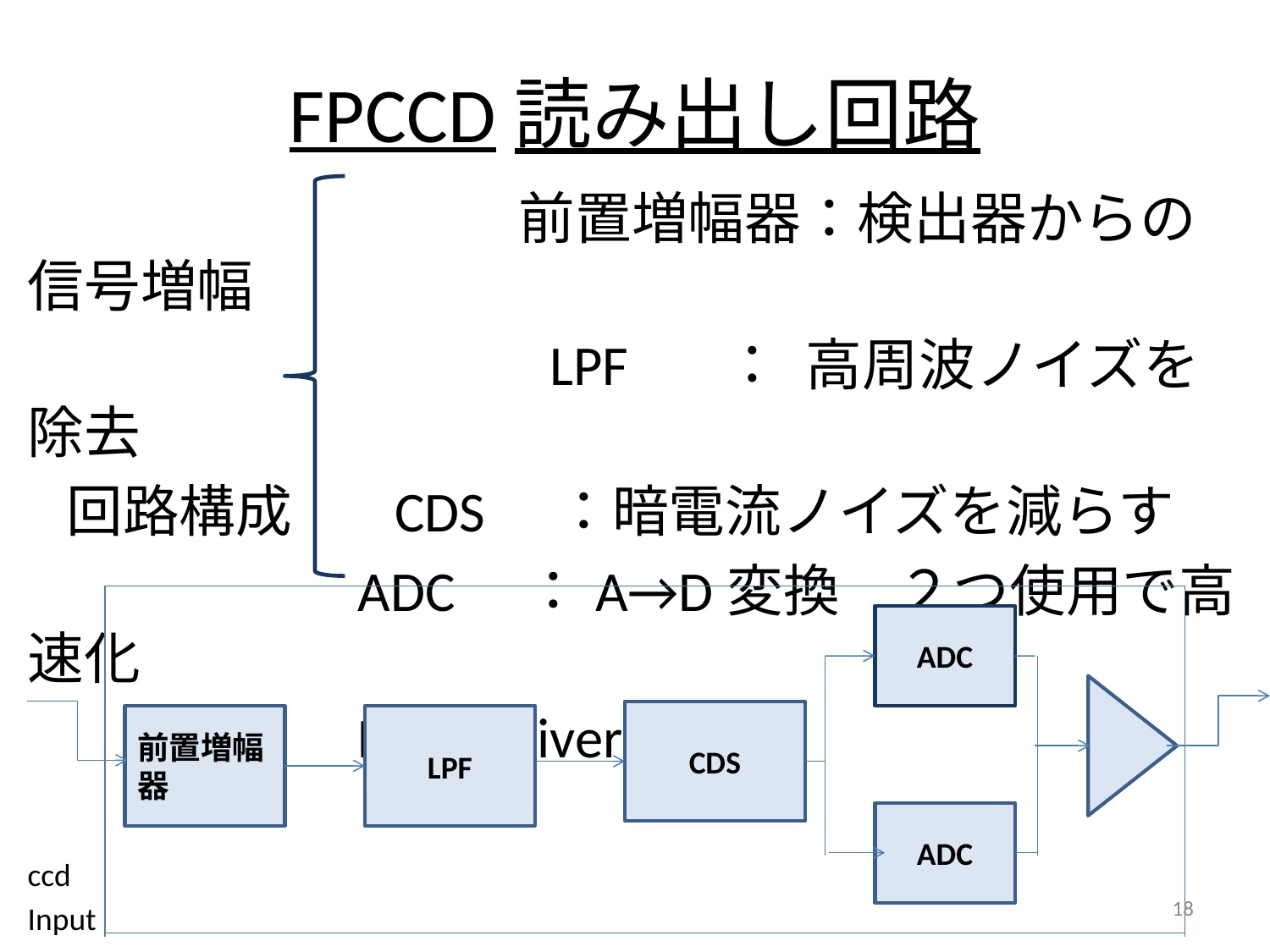

# FPCCD読み出し回路
  　　　　　　　　前置増幅器：検出器からの信号増幅
　　　　　　　　　LPF  　：  高周波ノイズを除去
  回路構成       CDS　：暗電流ノイズを減らす
                          ADC　：A→D変換　２つ使用で高速化
                          LVDS Driver

ccd
Input
                                                                                                                                                          output
                                                                                                                                            LVDS Driver

ADC
CDS

前置増幅器
LPF
ADC
18